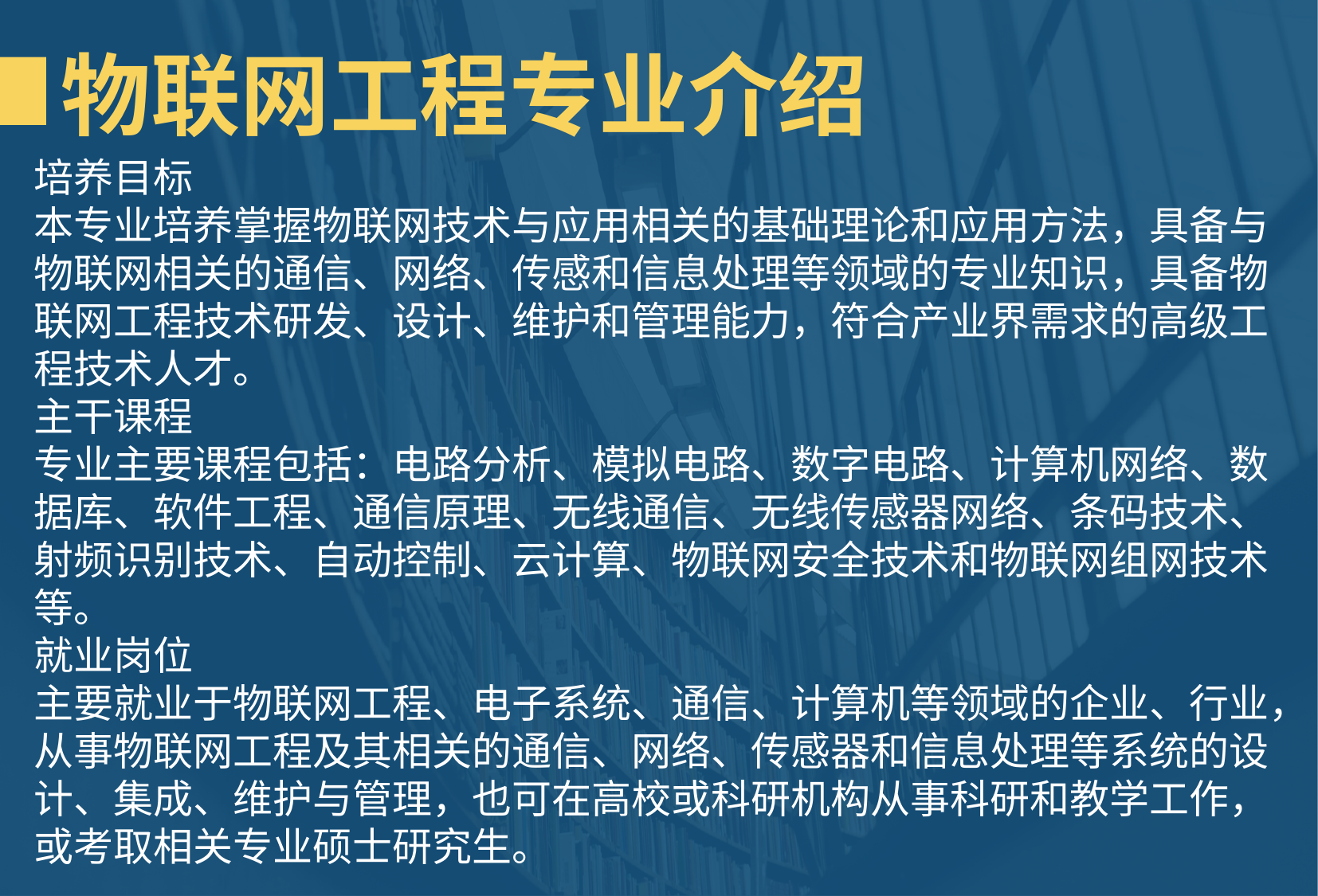

物联网工程专业介绍

培养目标
本专业培养掌握物联网技术与应用相关的基础理论和应用方法，具备与物联网相关的通信、网络、传感和信息处理等领域的专业知识，具备物联网工程技术研发、设计、维护和管理能力，符合产业界需求的高级工程技术人才。
主干课程
专业主要课程包括：电路分析、模拟电路、数字电路、计算机网络、数据库、软件工程、通信原理、无线通信、无线传感器网络、条码技术、射频识别技术、自动控制、云计算、物联网安全技术和物联网组网技术等。
就业岗位
主要就业于物联网工程、电子系统、通信、计算机等领域的企业、行业，从事物联网工程及其相关的通信、网络、传感器和信息处理等系统的设计、集成、维护与管理，也可在高校或科研机构从事科研和教学工作，或考取相关专业硕士研究生。